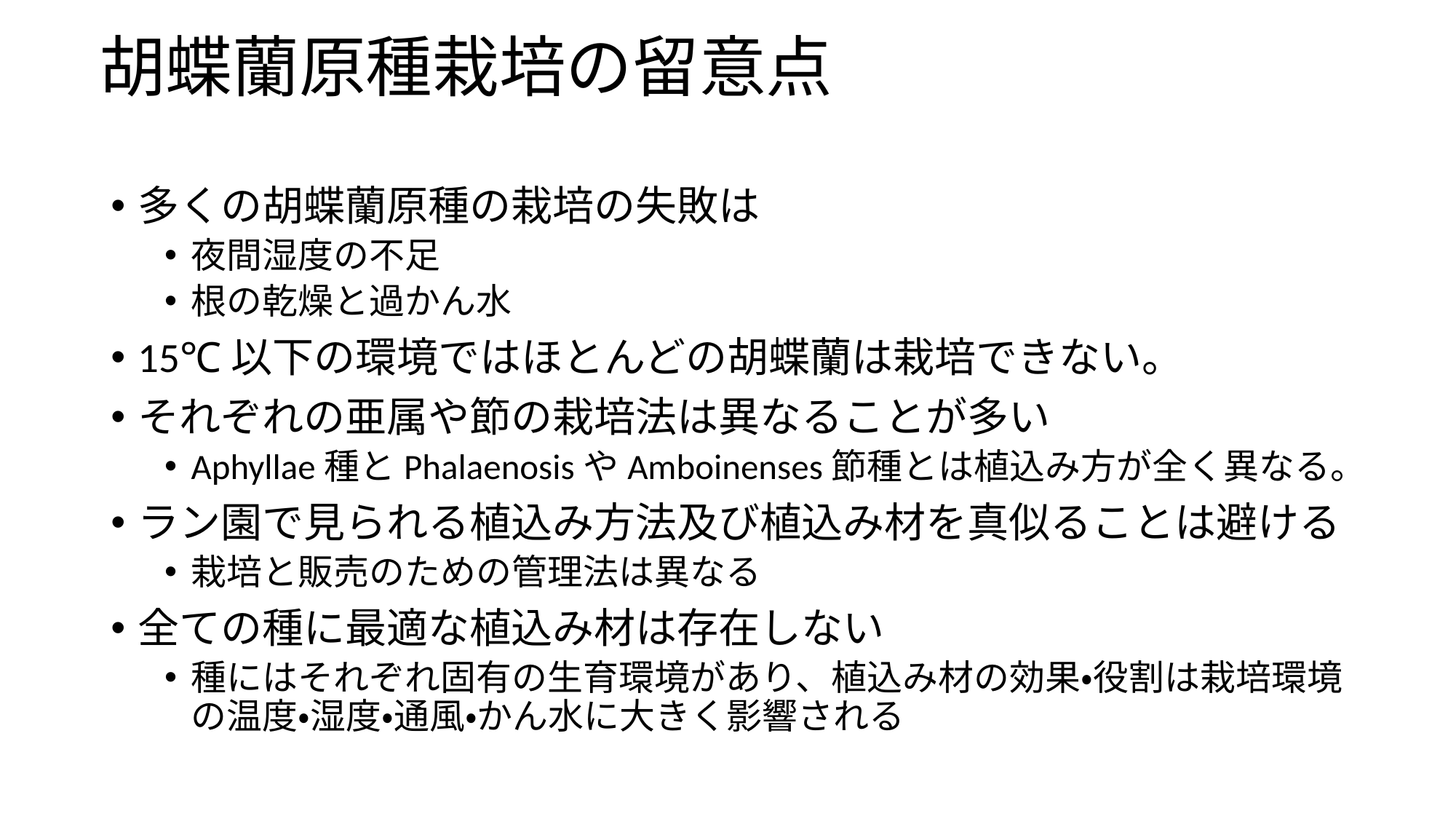

# 胡蝶蘭原種栽培の留意点
多くの胡蝶蘭原種の栽培の失敗は
夜間湿度の不足
根の乾燥と過かん水
15℃以下の環境ではほとんどの胡蝶蘭は栽培できない。
それぞれの亜属や節の栽培法は異なることが多い
Aphyllae種とPhalaenosisやAmboinenses節種とは植込み方が全く異なる。
ラン園で見られる植込み方法及び植込み材を真似ることは避ける
栽培と販売のための管理法は異なる
全ての種に最適な植込み材は存在しない
種にはそれぞれ固有の生育環境があり、植込み材の効果・役割は栽培環境の温度・湿度・通風・かん水に大きく影響される